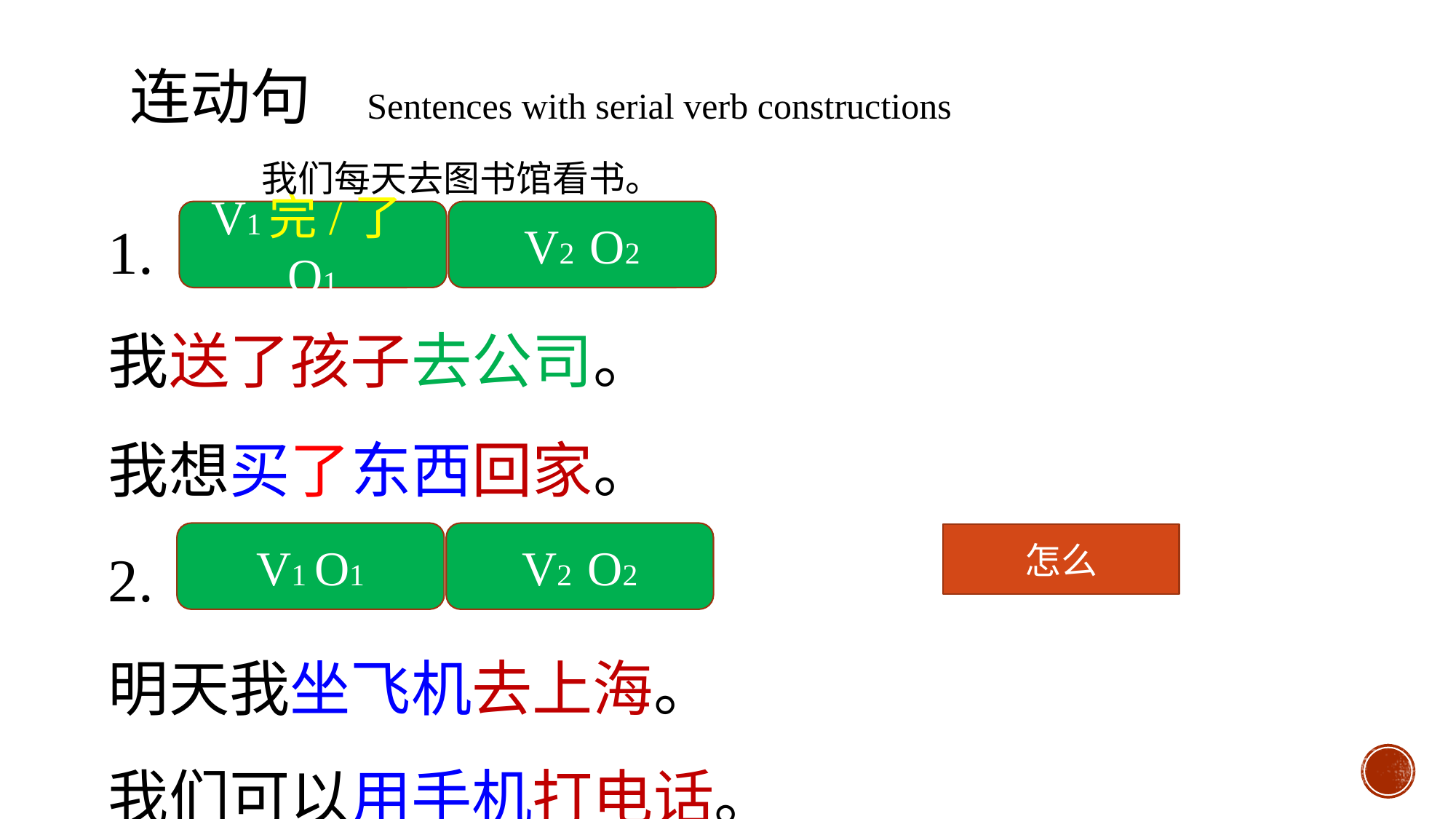

连动句   Sentences with serial verb constructions
               我们每天去图书馆看书。
1.
我送了孩子去公司。
我想买了东西回家。
2.
明天我坐飞机去上海。
我们可以用手机打电话。

V1完/了O1
V2  O2
V1 O1
V2  O2
怎么